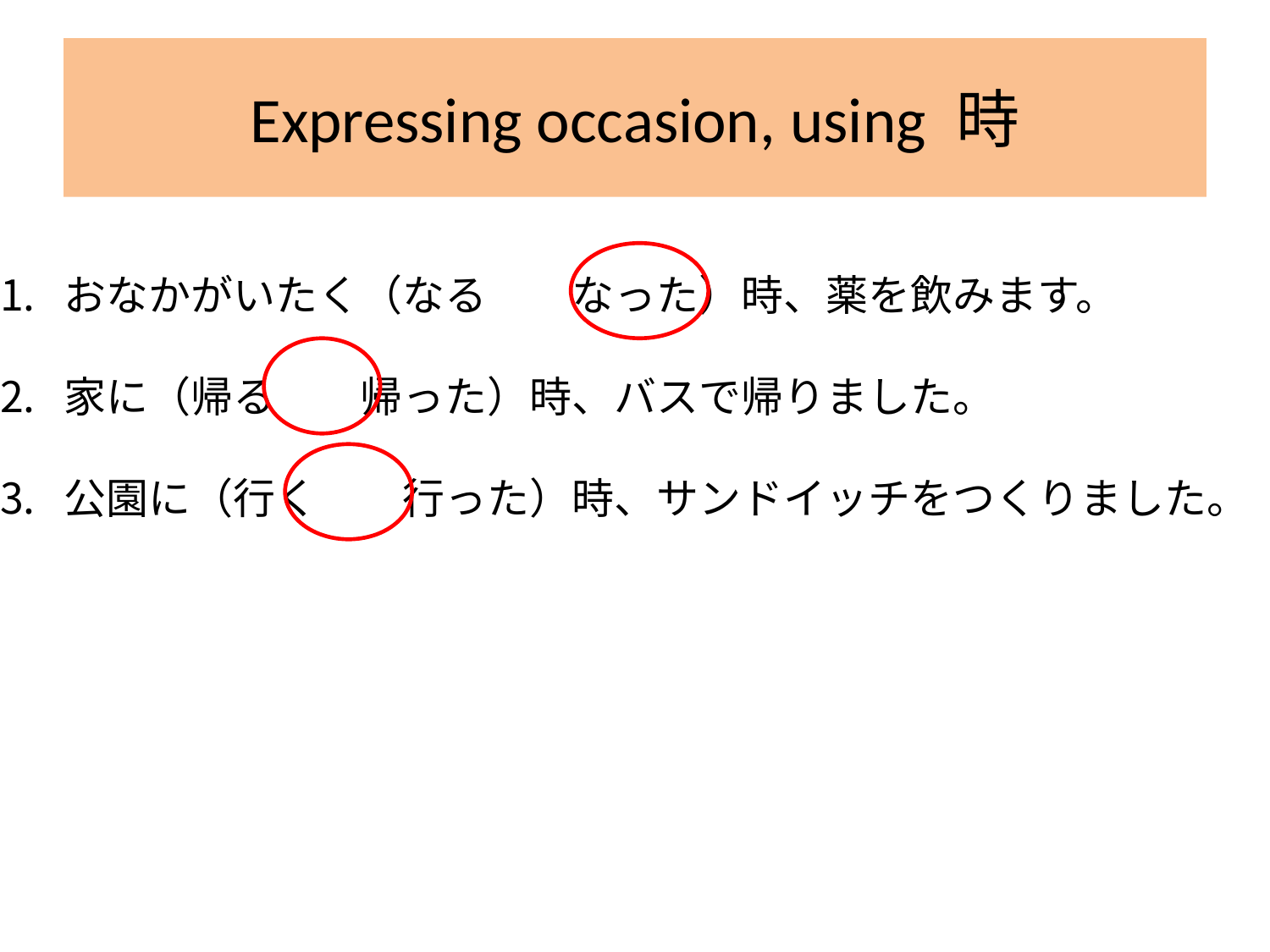

# Expressing occasion, using 時
おなかがいたく（なる　　なった）時、薬を飲みます。
家に（帰る　　帰った）時、バスで帰りました。
公園に（行く　　行った）時、サンドイッチをつくりました。

40